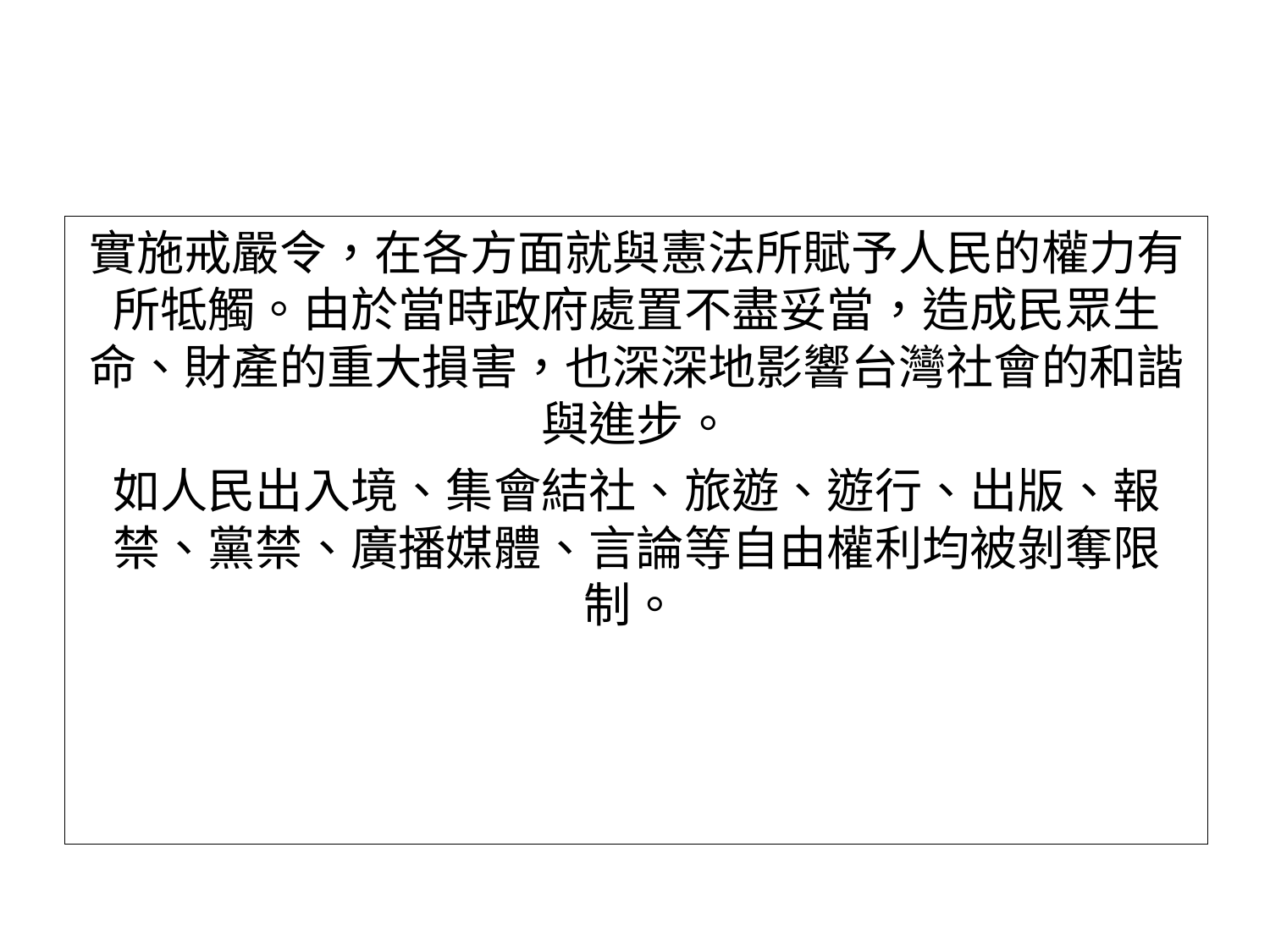

實施戒嚴令，在各方面就與憲法所賦予人民的權力有所牴觸。由於當時政府處置不盡妥當，造成民眾生命、財產的重大損害，也深深地影響台灣社會的和諧與進步。
如人民出入境、集會結社、旅遊、遊行、出版、報禁、黨禁、廣播媒體、言論等自由權利均被剝奪限制。